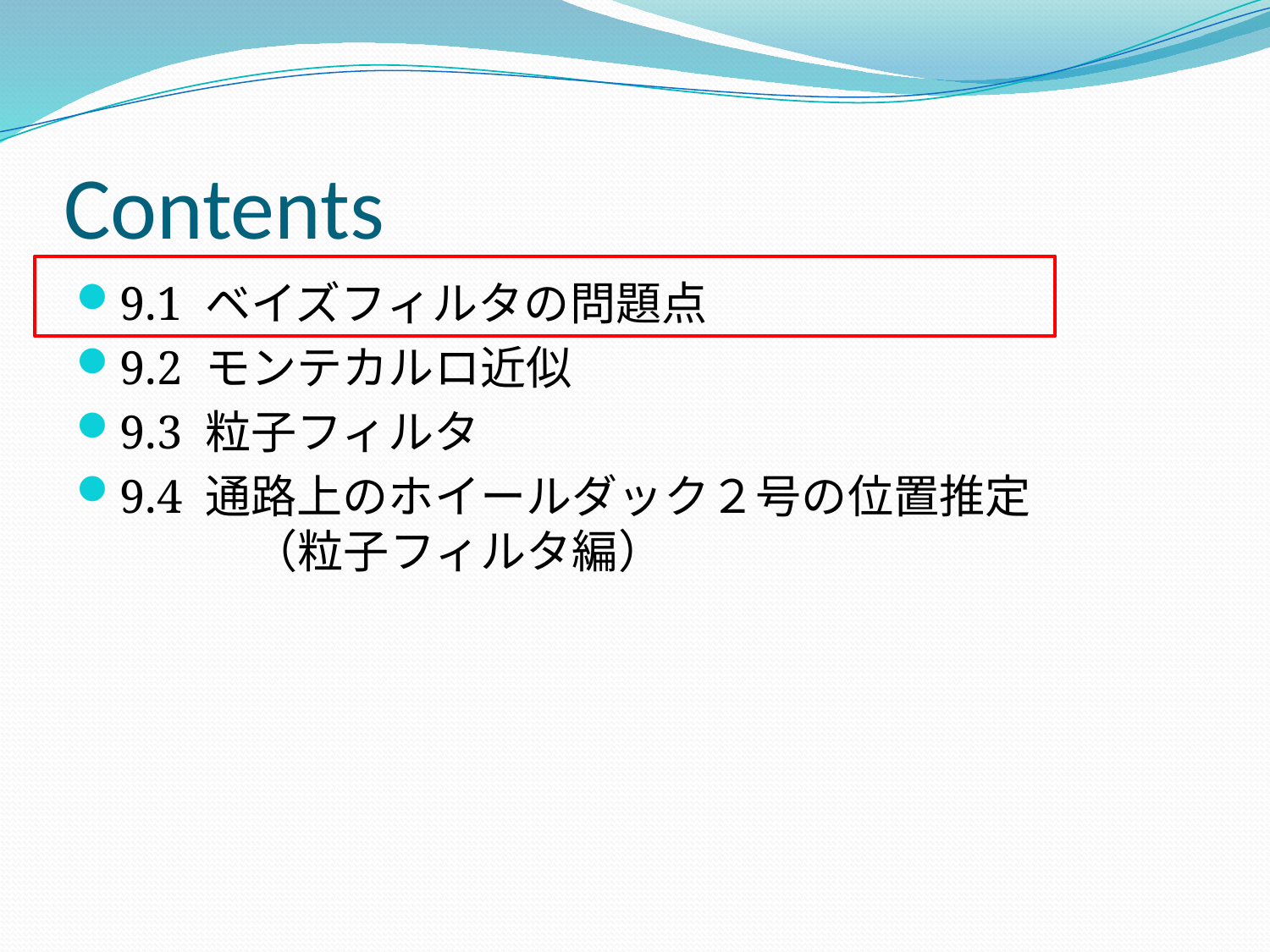

# Contents

9.1 ベイズフィルタの問題点
9.2 モンテカルロ近似
9.3 粒子フィルタ
9.4 通路上のホイールダック２号の位置推定
　　　（粒子フィルタ編）